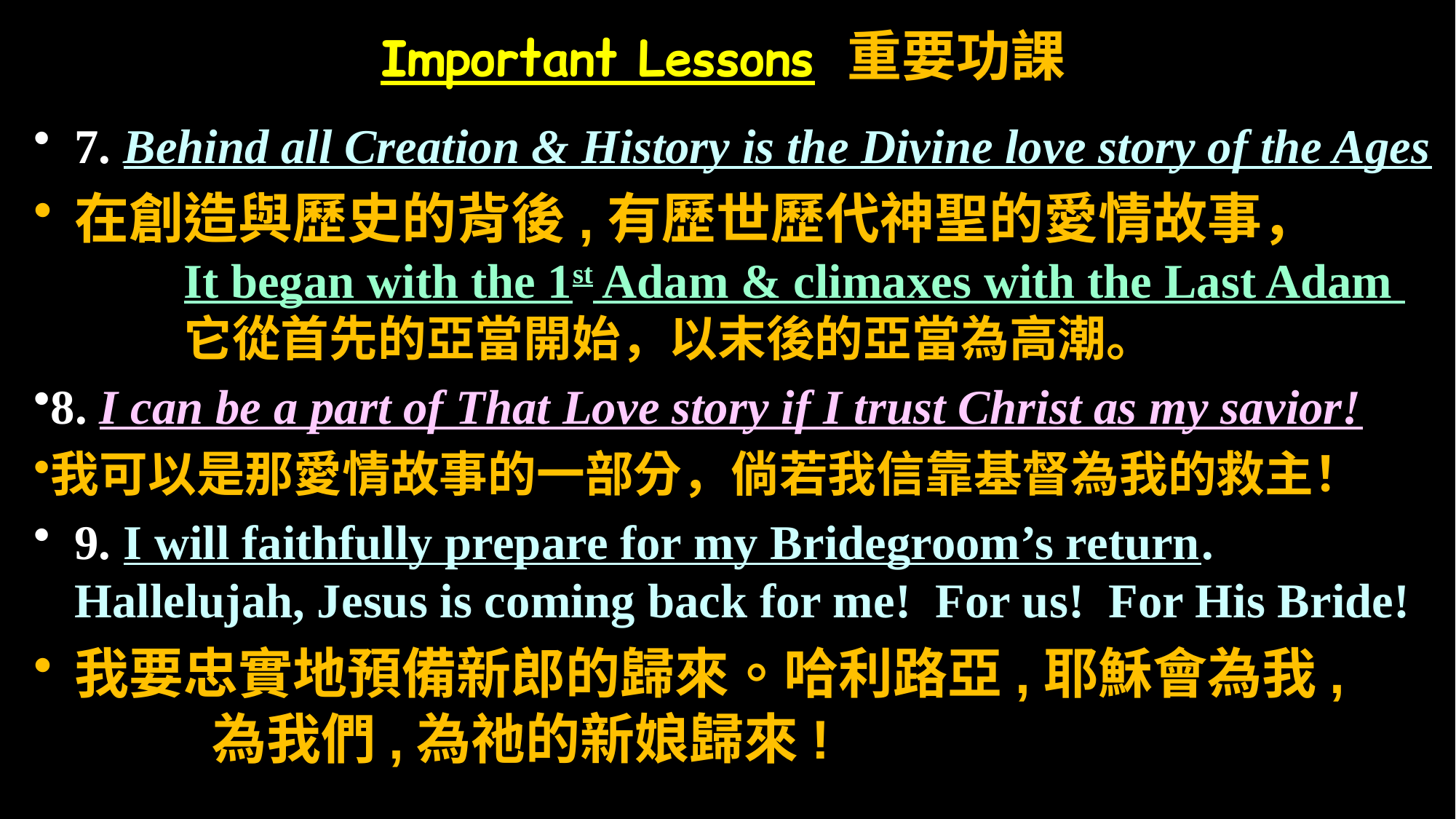

# Important Lessons 重要功課
7. Behind all Creation & History is the Divine love story of the Ages
在創造與歷史的背後,有歷世歷代神聖的愛情故事，		It began with the 1st Adam & climaxes with the Last Adam 	它從首先的亞當開始，以末後的亞當為高潮。
8. I can be a part of That Love story if I trust Christ as my savior!
我可以是那愛情故事的一部分，倘若我信靠基督為我的救主！
9. I will faithfully prepare for my Bridegroom’s return.  Hallelujah, Jesus is coming back for me!  For us!  For His Bride!
我要忠實地預備新郎的歸來。哈利路亞,耶穌會為我,		 為我們,為祂的新娘歸來!